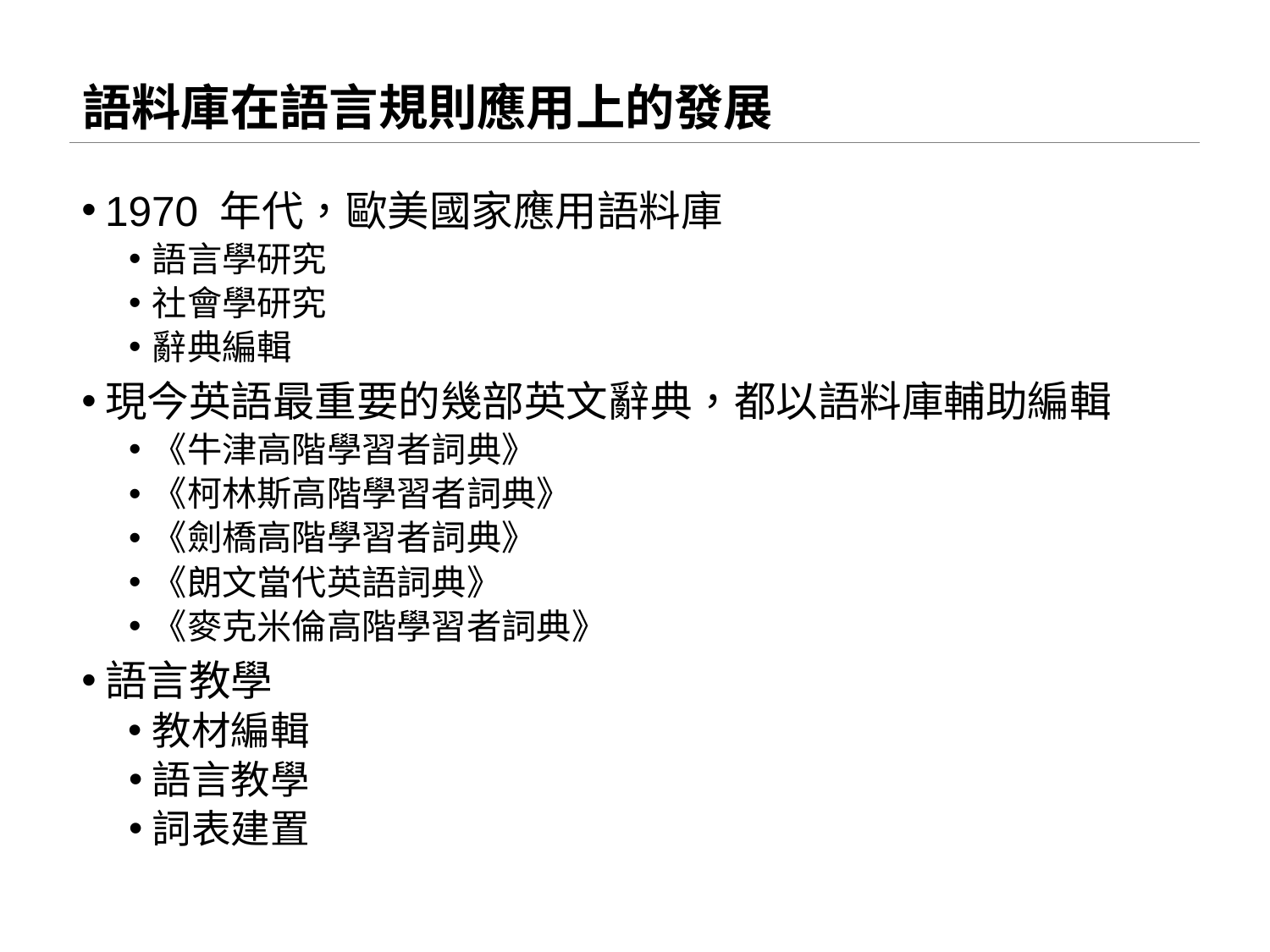

# 語料庫在語言規則應用上的發展
1970 年代，歐美國家應用語料庫
語言學研究
社會學研究
辭典編輯
現今英語最重要的幾部英文辭典，都以語料庫輔助編輯
《牛津高階學習者詞典》
《柯林斯高階學習者詞典》
《劍橋高階學習者詞典》
《朗文當代英語詞典》
《麥克米倫高階學習者詞典》
語言教學
教材編輯
語言教學
詞表建置